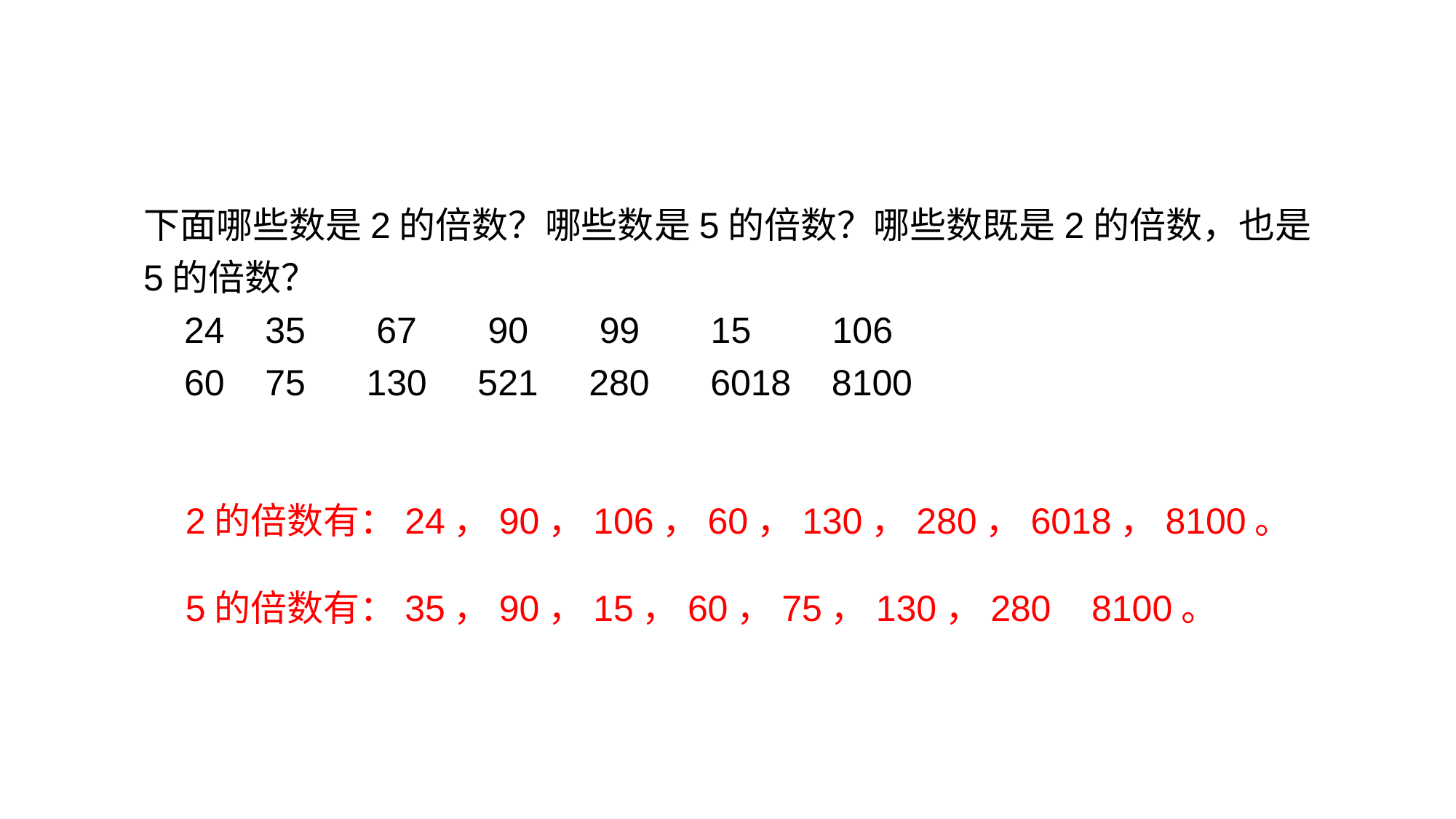

小试牛刀
下面哪些数是2的倍数？哪些数是5的倍数？哪些数既是2的倍数，也是5的倍数？
    24    35       67       90       99       15        106
    60    75      130     521     280      6018    8100
2的倍数有：24，90，106，60，130，280，6018，8100。
5的倍数有：35，90，15，60，75，130，280    8100。